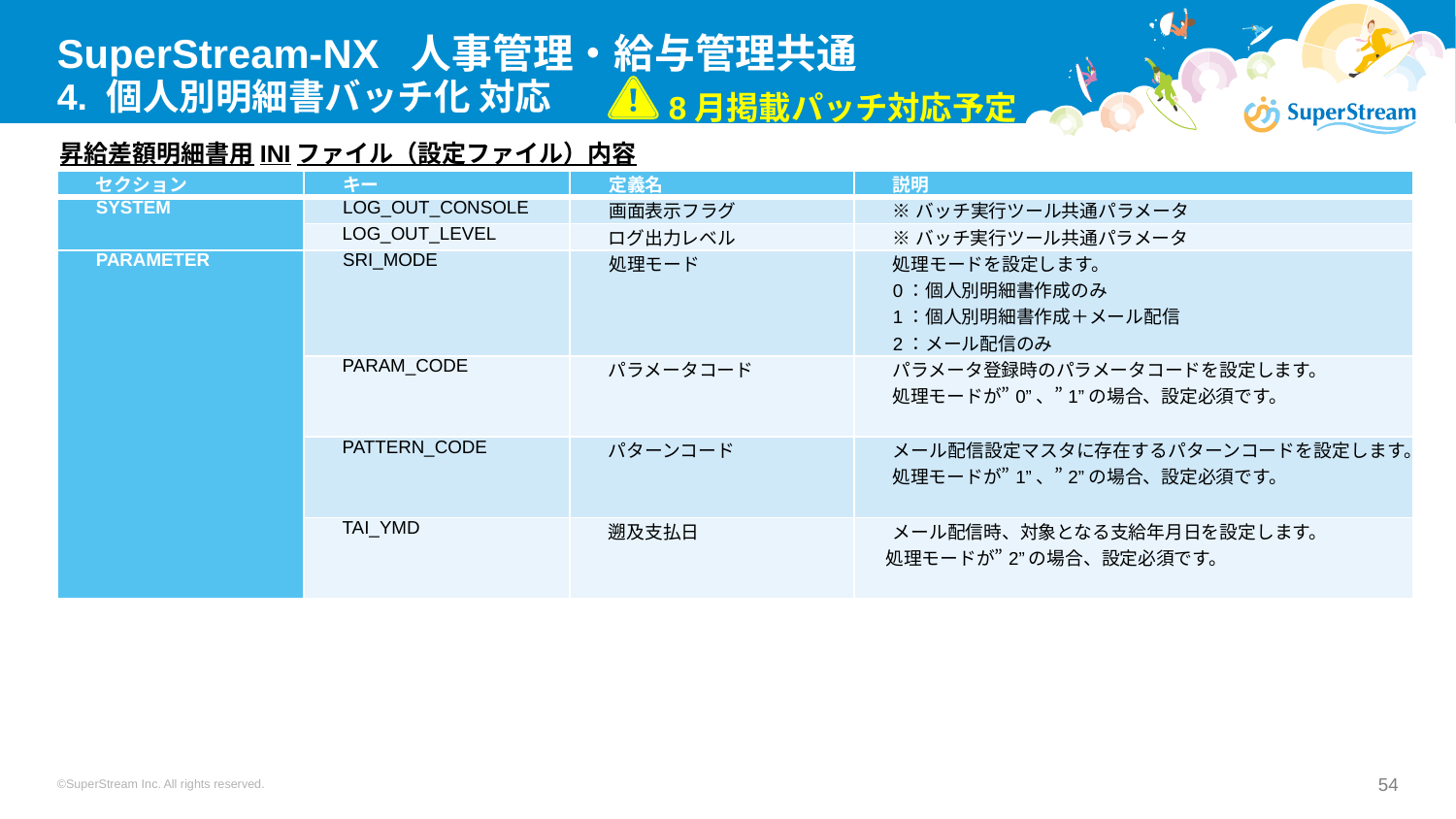

SuperStream-NX  人事管理・給与管理共通
4. 個人別明細書バッチ化 対応

8月掲載パッチ対応予定
昇給差額明細書用INIファイル（設定ファイル）内容
| セクション | キー | 定義名 | 説明 |
| --- | --- | --- | --- |
| SYSTEM | LOG\_OUT\_CONSOLE | 画面表示フラグ | ※バッチ実行ツール共通パラメータ |
|  | LOG\_OUT\_LEVEL | ログ出力レベル | ※バッチ実行ツール共通パラメータ |
| PARAMETER | SRI\_MODE | 処理モード | 処理モードを設定します。 0：個人別明細書作成のみ 1：個人別明細書作成＋メール配信 2：メール配信のみ |
|  | PARAM\_CODE | パラメータコード | パラメータ登録時のパラメータコードを設定します。 処理モードが”0”、”1”の場合、設定必須です。 |
|  | PATTERN\_CODE | パターンコード | メール配信設定マスタに存在するパターンコードを設定します。 処理モードが”1”、”2”の場合、設定必須です。 |
|  | TAI\_YMD | 遡及支払日 | メール配信時、対象となる支給年月日を設定します。 処理モードが”2”の場合、設定必須です。 |

©SuperStream Inc. All rights reserved.
54